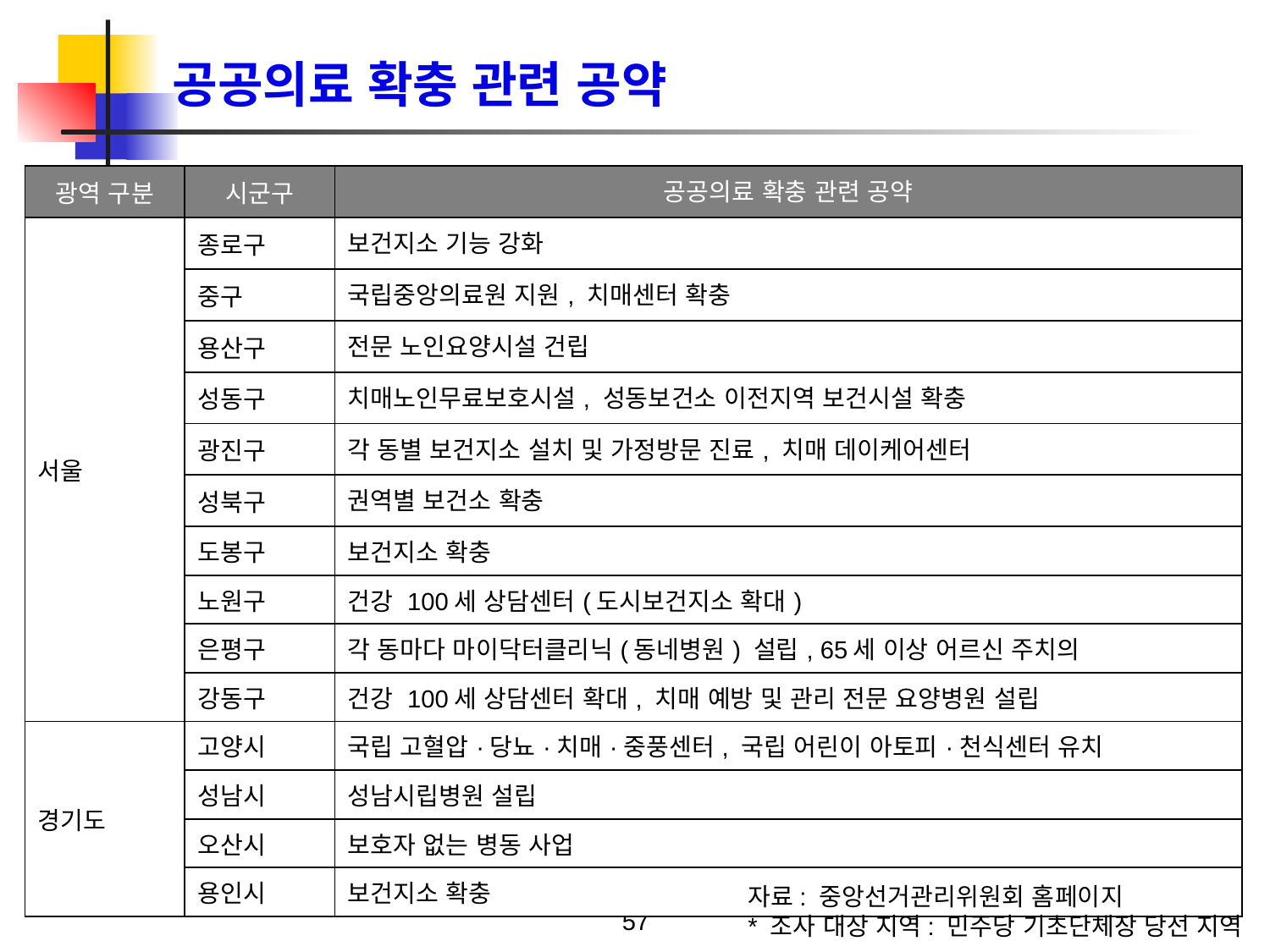

# 공공의료 확충 관련 공약
| 광역 구분 | 시군구 | 공공의료 확충 관련 공약 |
| --- | --- | --- |
| 서울 | 종로구 | 보건지소 기능 강화 |
|  | 중구 | 국립중앙의료원 지원, 치매센터 확충 |
|  | 용산구 | 전문 노인요양시설 건립 |
|  | 성동구 | 치매노인무료보호시설, 성동보건소 이전지역 보건시설 확충 |
|  | 광진구 | 각 동별 보건지소 설치 및 가정방문 진료, 치매 데이케어센터 |
|  | 성북구 | 권역별 보건소 확충 |
|  | 도봉구 | 보건지소 확충 |
|  | 노원구 | 건강 100세 상담센터(도시보건지소 확대) |
|  | 은평구 | 각 동마다 마이닥터클리닉(동네병원) 설립, 65세 이상 어르신 주치의 |
|  | 강동구 | 건강 100세 상담센터 확대, 치매 예방 및 관리 전문 요양병원 설립 |
| 경기도 | 고양시 | 국립 고혈압·당뇨·치매·중풍센터, 국립 어린이 아토피·천식센터 유치 |
|  | 성남시 | 성남시립병원 설립 |
|  | 오산시 | 보호자 없는 병동 사업 |
|  | 용인시 | 보건지소 확충 |
자료: 중앙선거관리위원회 홈페이지
* 조사 대상 지역: 민주당 기초단체장 당선 지역
57